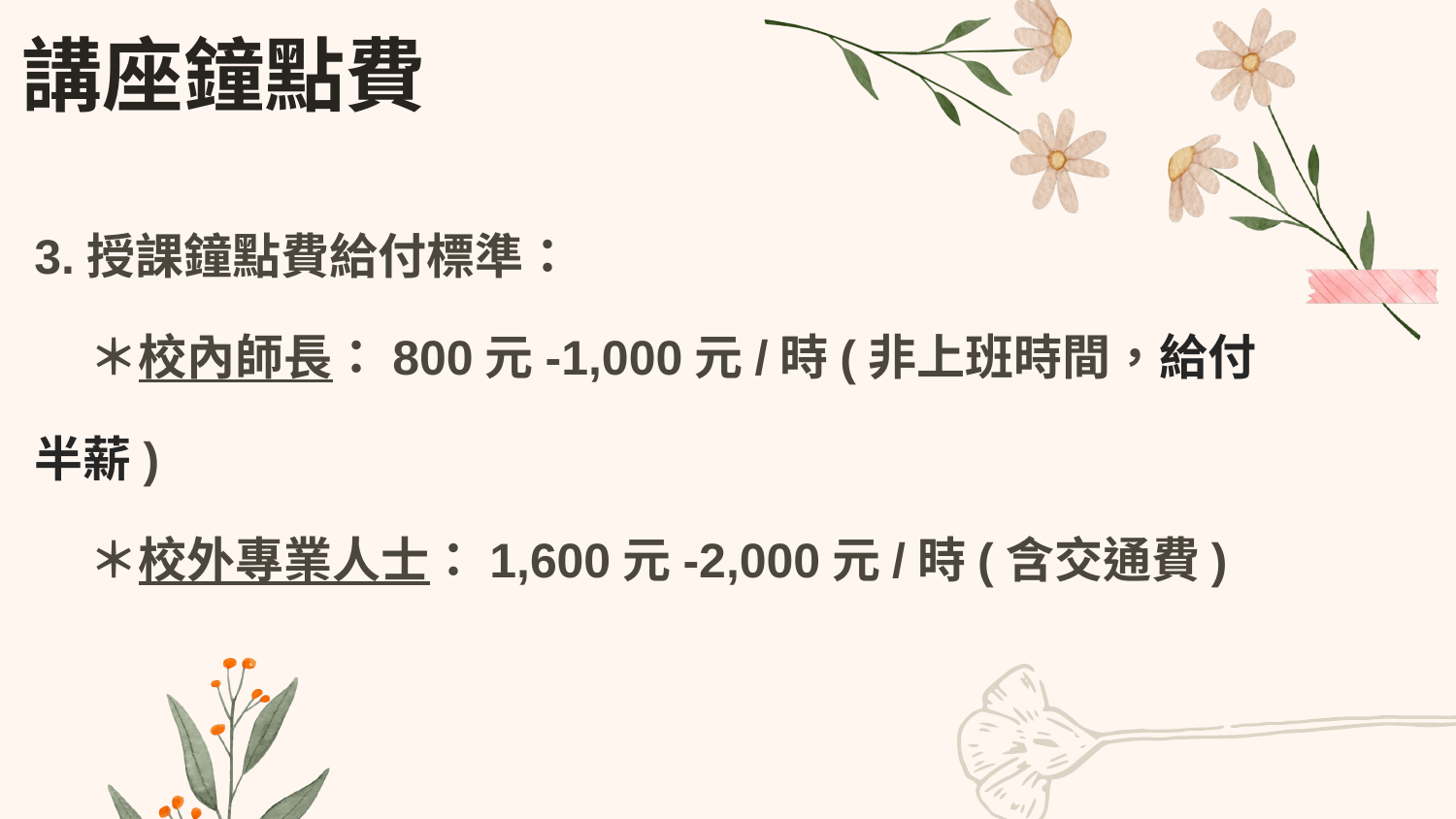

講座鐘點費
3.授課鐘點費給付標準：
    ＊校內師長：800元-1,000元/時(非上班時間，給付半薪)
    ＊校外專業人士：1,600元-2,000元/時(含交通費)